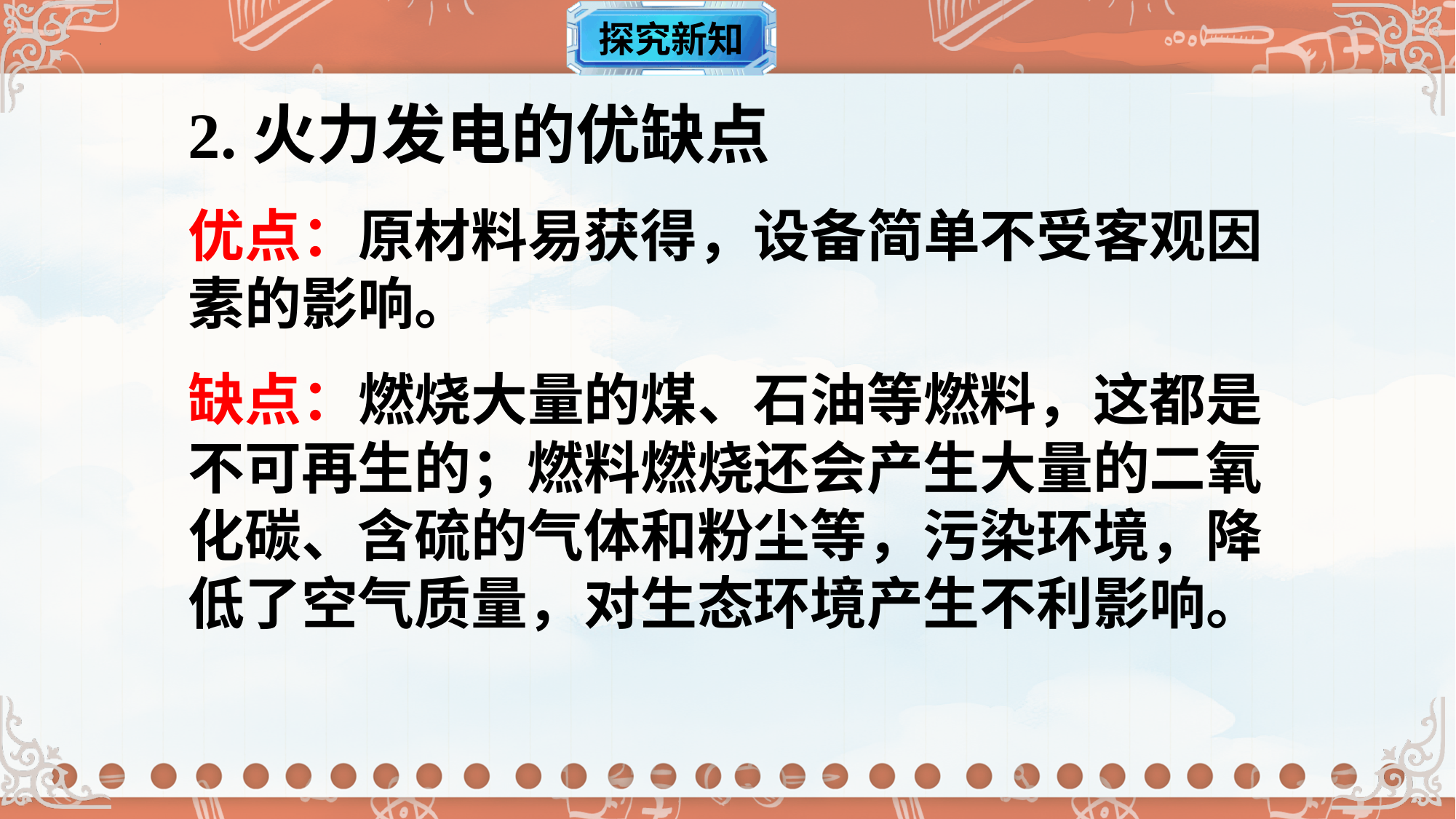

2.火力发电的优缺点
优点：原材料易获得，设备简单不受客观因素的影响。
缺点：燃烧大量的煤、石油等燃料，这都是不可再生的；燃料燃烧还会产生大量的二氧化碳、含硫的气体和粉尘等，污染环境，降低了空气质量，对生态环境产生不利影响。